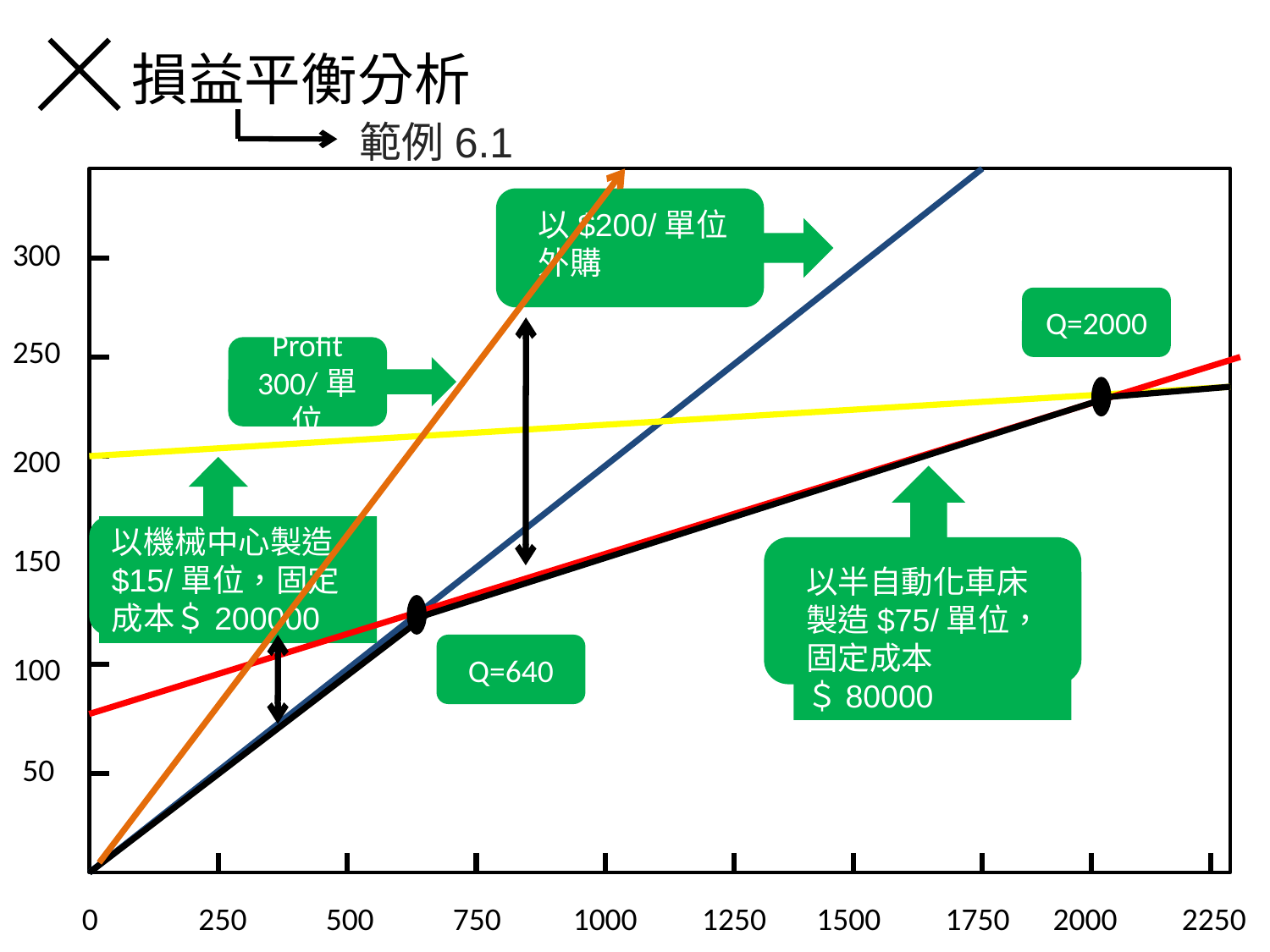

損益平衡分析
範例6.1

300
250
200
150
100
50
0              250           500           750          1000         1250       1500         1750      2000         2250

以$200/單位外購

Profit 300/單位

Q=2000

以半自動化車床製造$75/單位，固定成本＄80000

以機械中心製造$15/單位，固定成本＄200000

Q=640